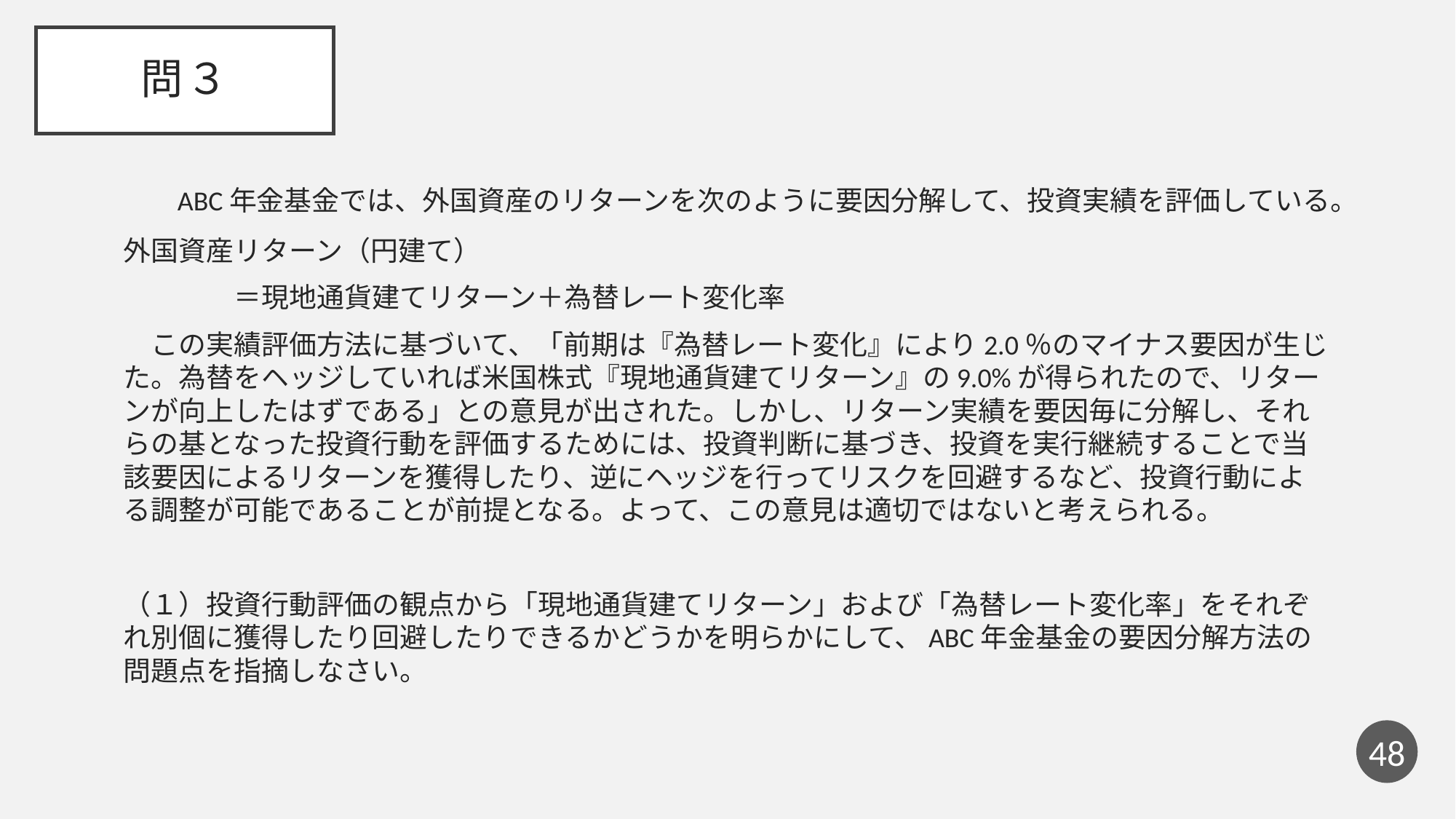

# 問３
　ABC年金基金では、外国資産のリターンを次のように要因分解して、投資実績を評価している。
外国資産リターン（円建て）
　　　　＝現地通貨建てリターン＋為替レート変化率
　この実績評価方法に基づいて、「前期は『為替レート変化』により2.0％のマイナス要因が生じた。為替をヘッジしていれば米国株式『現地通貨建てリターン』の9.0%が得られたので、リターンが向上したはずである」との意見が出された。しかし、リターン実績を要因毎に分解し、それらの基となった投資行動を評価するためには、投資判断に基づき、投資を実行継続することで当該要因によるリターンを獲得したり、逆にヘッジを行ってリスクを回避するなど、投資行動による調整が可能であることが前提となる。よって、この意見は適切ではないと考えられる。

（１）投資行動評価の観点から「現地通貨建てリターン」および「為替レート変化率」をそれぞれ別個に獲得したり回避したりできるかどうかを明らかにして、ABC年金基金の要因分解方法の問題点を指摘しなさい。

48